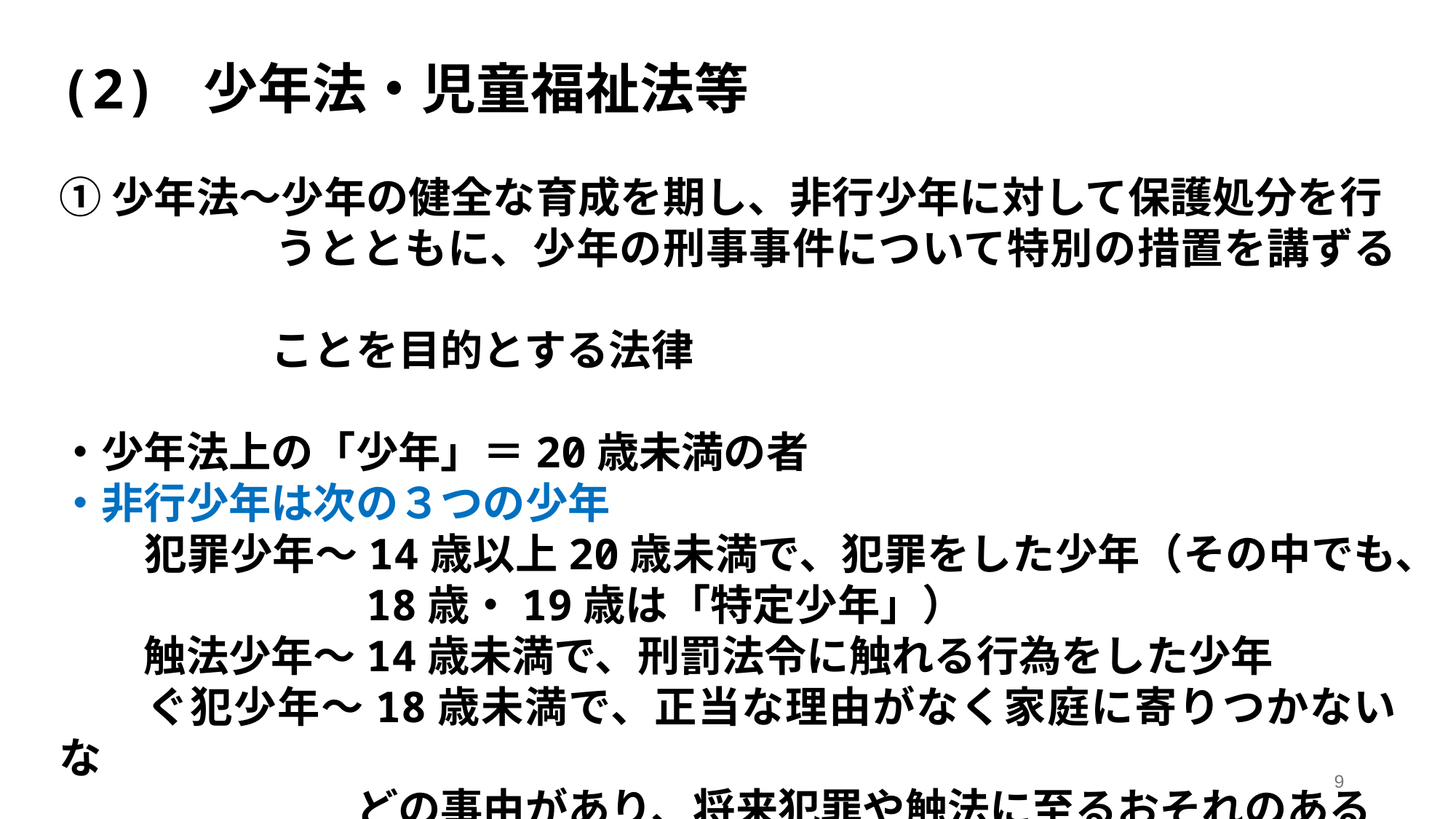

(2) 少年法・児童福祉法等

①少年法～少年の健全な育成を期し、非行少年に対して保護処分を行
　　　　　うとともに、少年の刑事事件について特別の措置を講ずる
　　　　　ことを目的とする法律

・少年法上の「少年」＝20歳未満の者
・非行少年は次の３つの少年
　　犯罪少年～14歳以上20歳未満で、犯罪をした少年（その中でも、
　　　　　　　18歳・19歳は「特定少年」）
　　触法少年～14歳未満で、刑罰法令に触れる行為をした少年
　　ぐ犯少年～18歳未満で、正当な理由がなく家庭に寄りつかないな
　　　　　　　どの事由があり、将来犯罪や触法に至るおそれのある
　　　　　　　少年
9